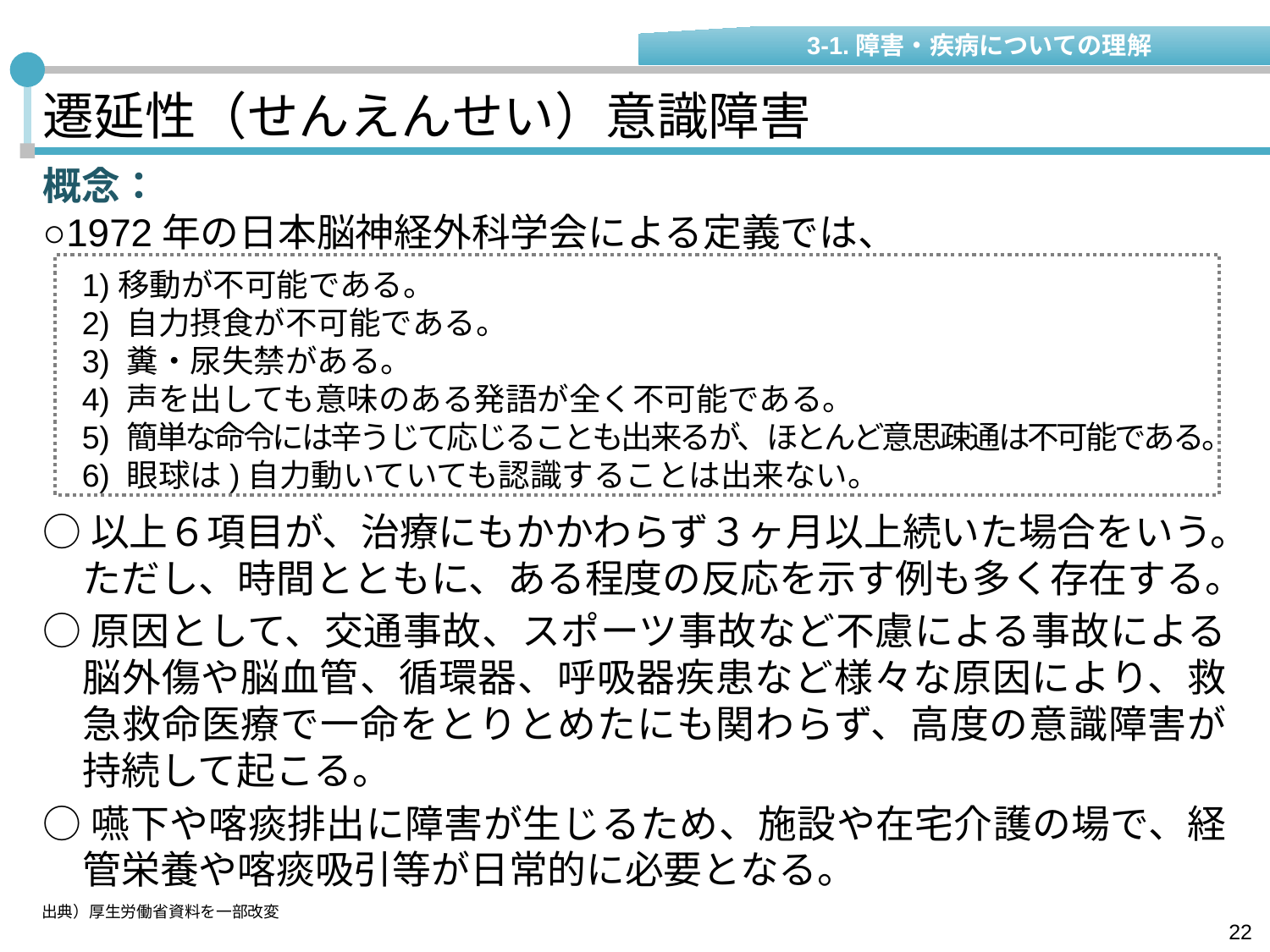

3-1.障害・疾病についての理解
# 遷延性（せんえんせい）意識障害
概念：
○1972年の日本脳神経外科学会による定義では、
　1)移動が不可能である。
　2) 自力摂食が不可能である。
　3) 糞・尿失禁がある。
　4) 声を出しても意味のある発語が全く不可能である。
　5) 簡単な命令には辛うじて応じることも出来るが、ほとんど意思疎通は不可能である。
　6) 眼球は)自力動いていても認識することは出来ない。
○以上６項目が、治療にもかかわらず３ヶ月以上続いた場合をいう。ただし、時間とともに、ある程度の反応を示す例も多く存在する。
○原因として、交通事故、スポーツ事故など不慮による事故による脳外傷や脳血管、循環器、呼吸器疾患など様々な原因により、救急救命医療で一命をとりとめたにも関わらず、高度の意識障害が持続して起こる。
○嚥下や喀痰排出に障害が生じるため、施設や在宅介護の場で、経管栄養や喀痰吸引等が日常的に必要となる。

出典）厚生労働省資料を一部改変
22